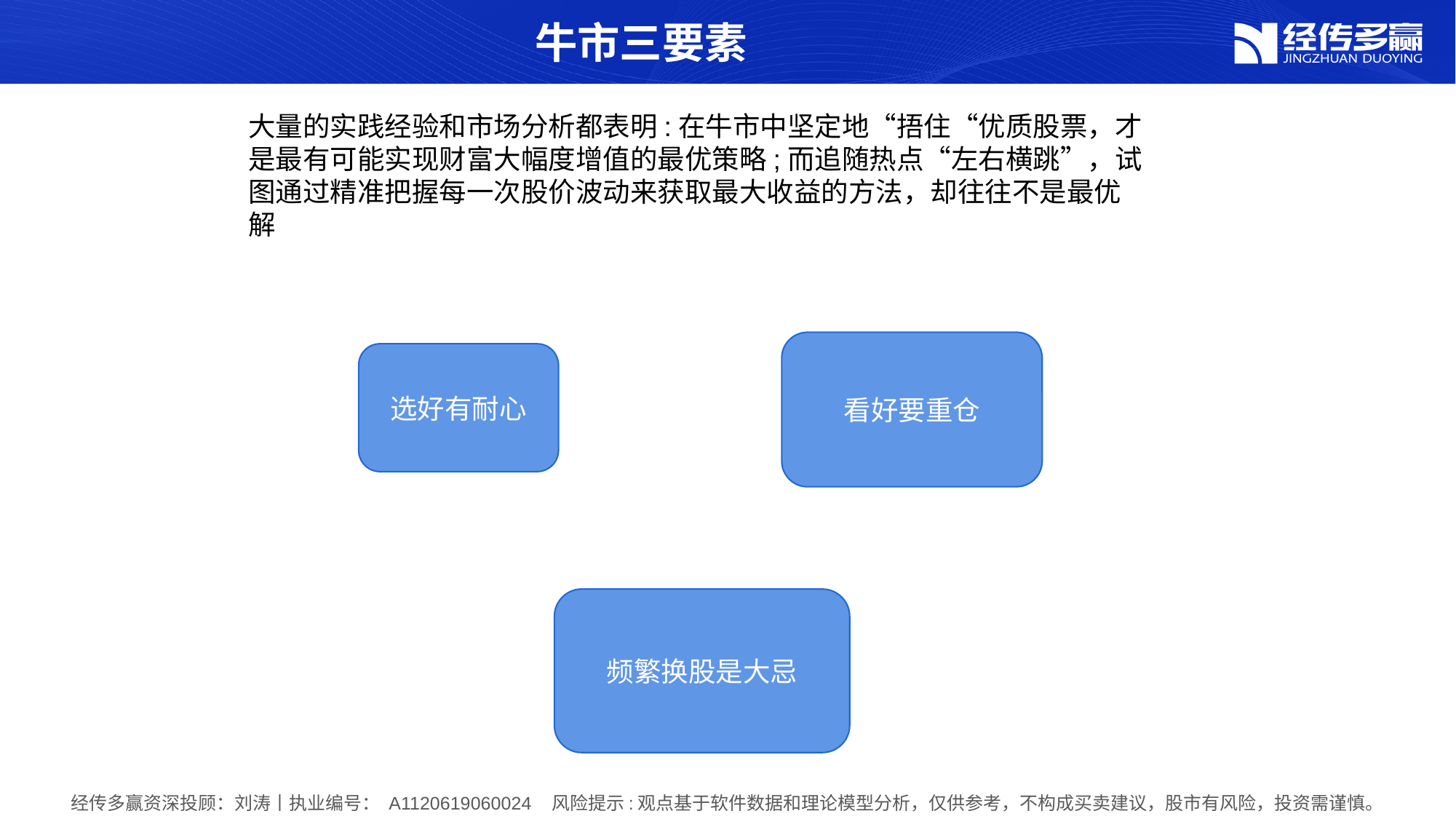

牛市三要素
大量的实践经验和市场分析都表明:在牛市中坚定地“捂住“优质股票，才是最有可能实现财富大幅度增值的最优策略;而追随热点“左右横跳”，试图通过精准把握每一次股价波动来获取最大收益的方法，却往往不是最优解
看好要重仓
选好有耐心
频繁换股是大忌